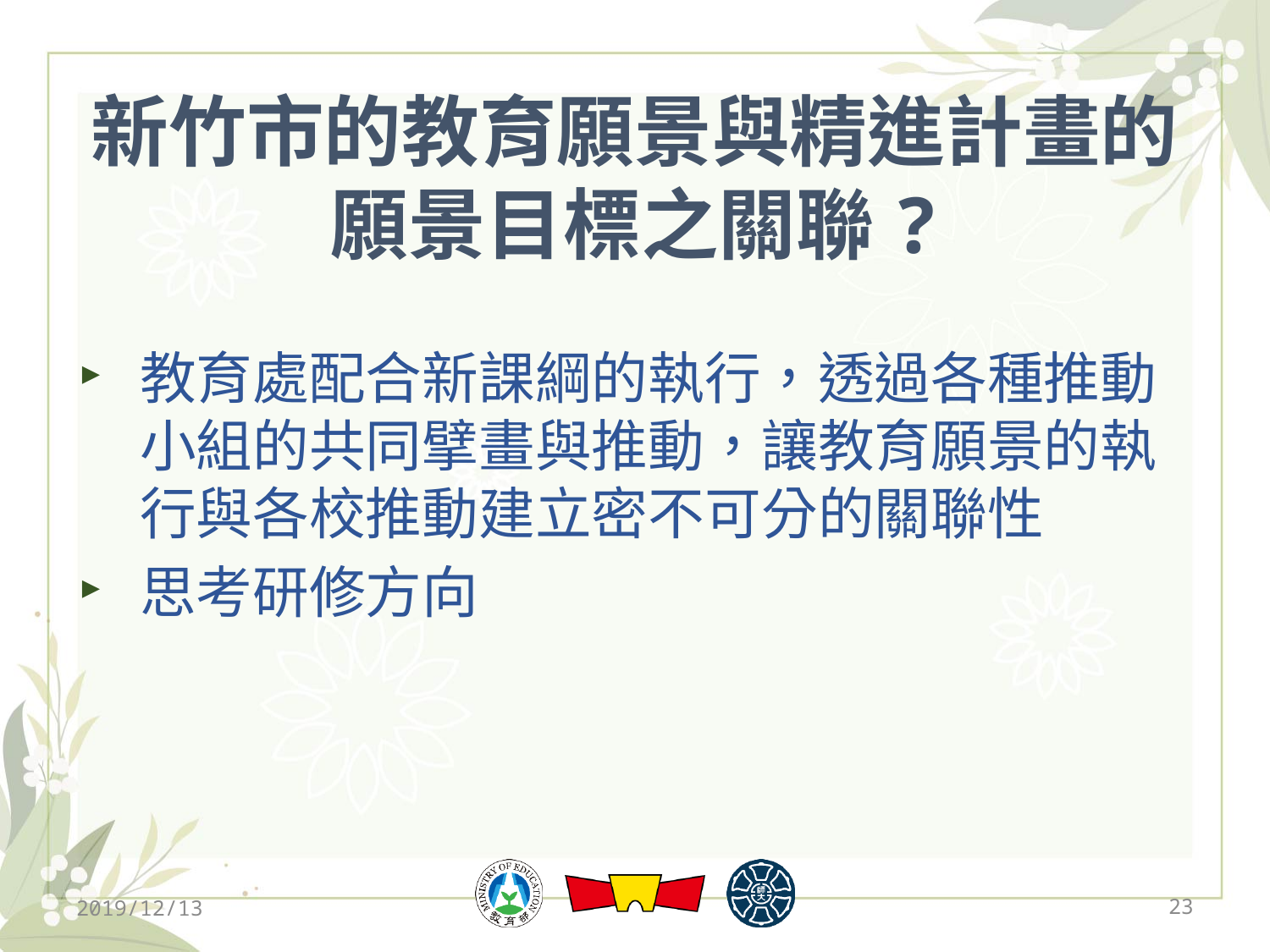

# 新竹市的教育願景與精進計畫的願景目標之關聯?
教育處配合新課綱的執行，透過各種推動小組的共同擘畫與推動，讓教育願景的執行與各校推動建立密不可分的關聯性
思考研修方向
2019/12/13
23